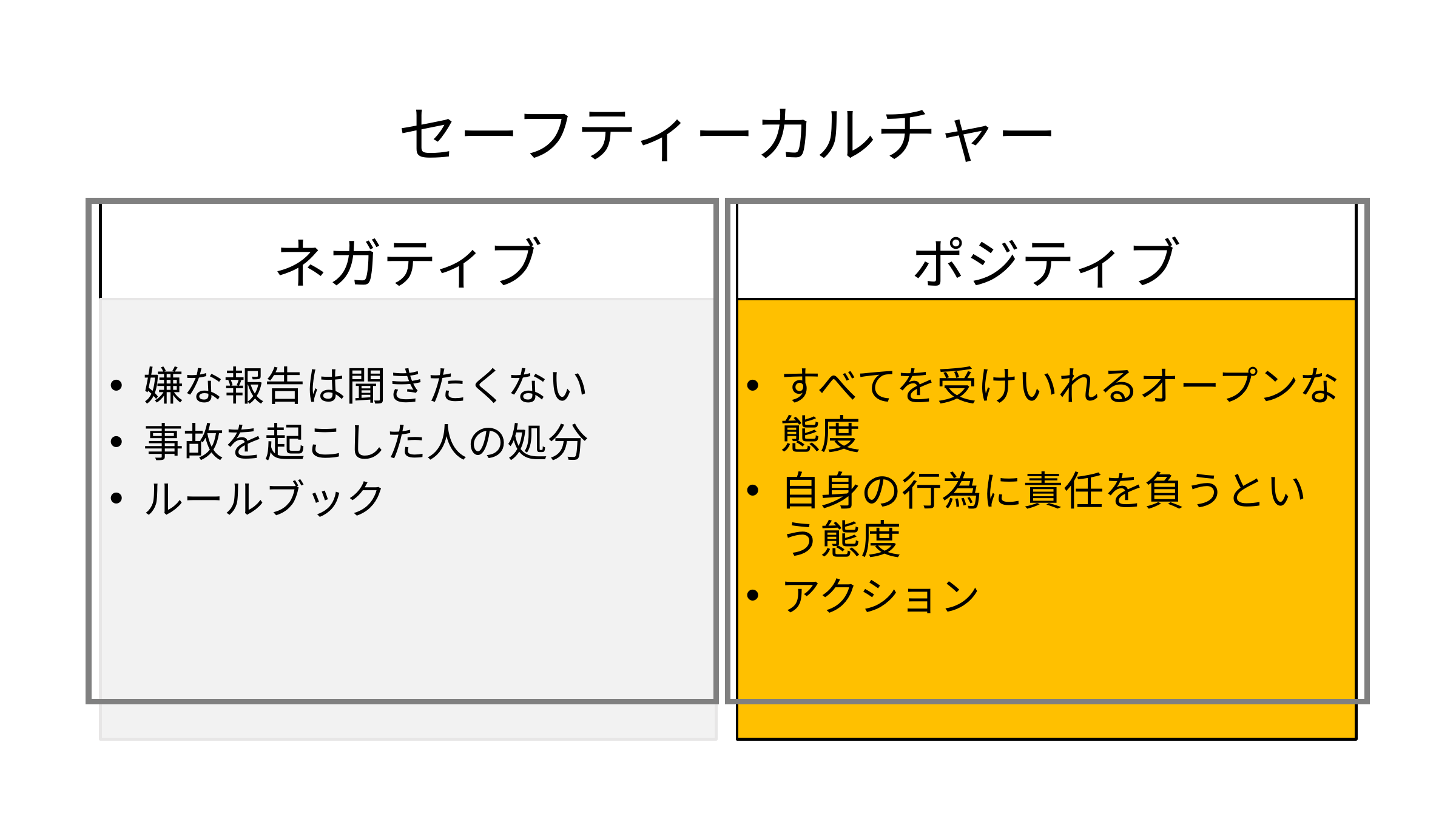

144
# セーフティーカルチャー

ネガティブ

ポジティブ

嫌な報告は聞きたくない
事故を起こした人の処分
ルールブック

すべてを受けいれるオープンな態度
自身の行為に責任を負うという態度
アクション